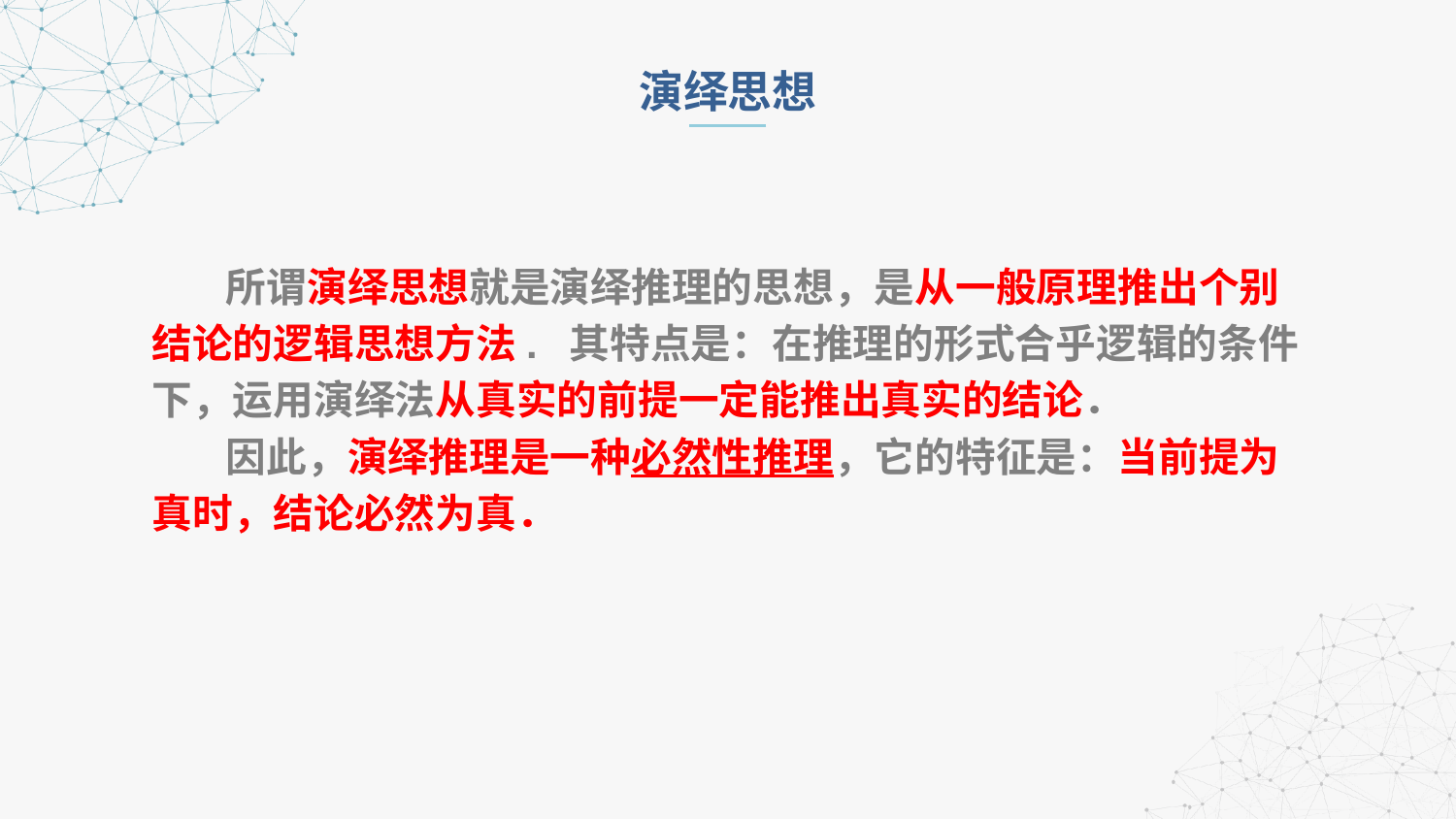

演绎思想
       所谓演绎思想就是演绎推理的思想，是从一般原理推出个别结论的逻辑思想方法.  其特点是：在推理的形式合乎逻辑的条件下，运用演绎法从真实的前提一定能推出真实的结论．
       因此，演绎推理是一种必然性推理，它的特征是：当前提为真时，结论必然为真．